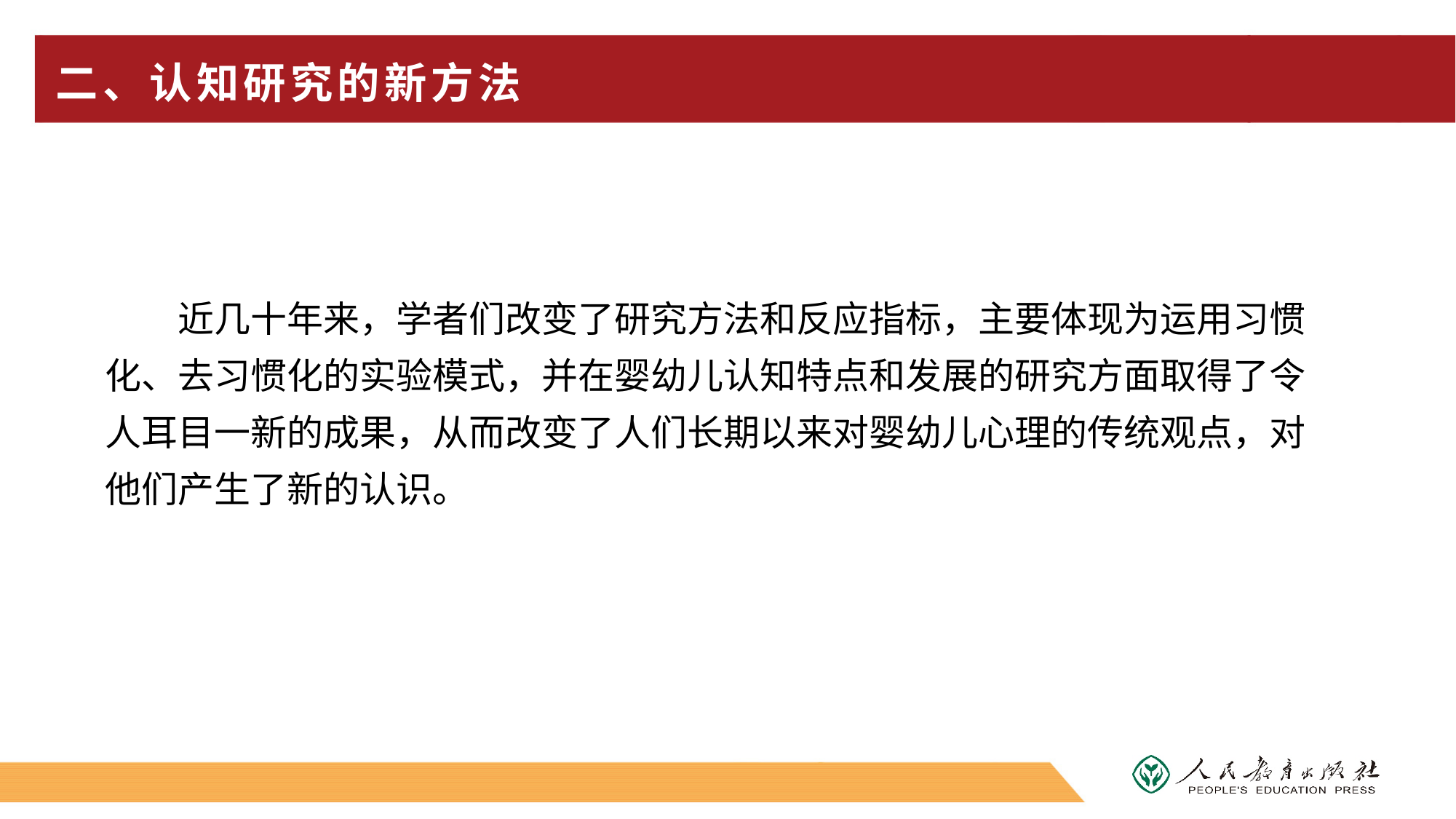

# 二、认知研究的新方法

近几十年来，学者们改变了研究方法和反应指标，主要体现为运用习惯化、去习惯化的实验模式，并在婴幼儿认知特点和发展的研究方面取得了令人耳目一新的成果，从而改变了人们长期以来对婴幼儿心理的传统观点，对他们产生了新的认识。